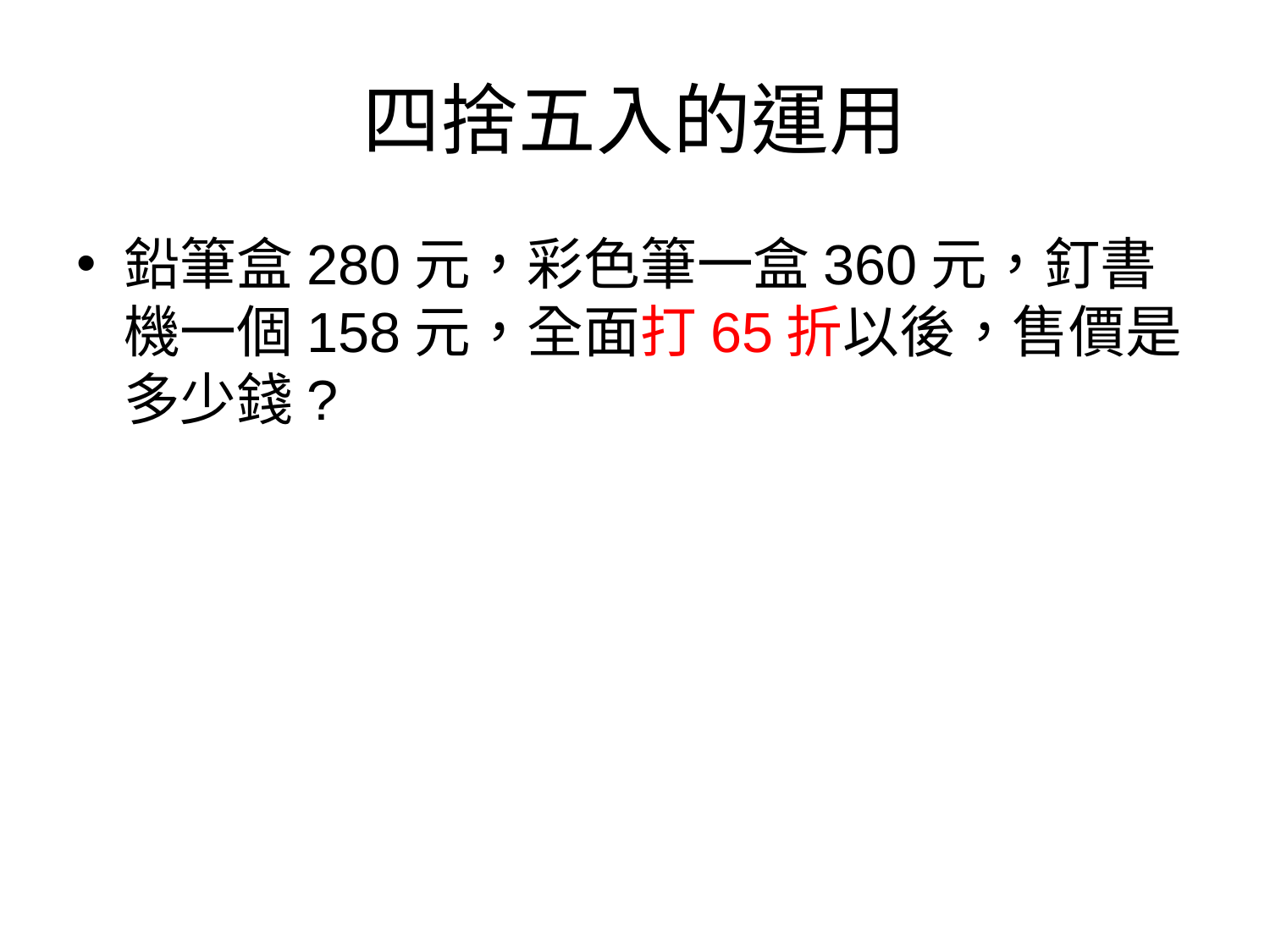

# 四捨五入的運用
鉛筆盒280元，彩色筆一盒360元，釘書機一個158元，全面打65折以後，售價是多少錢?